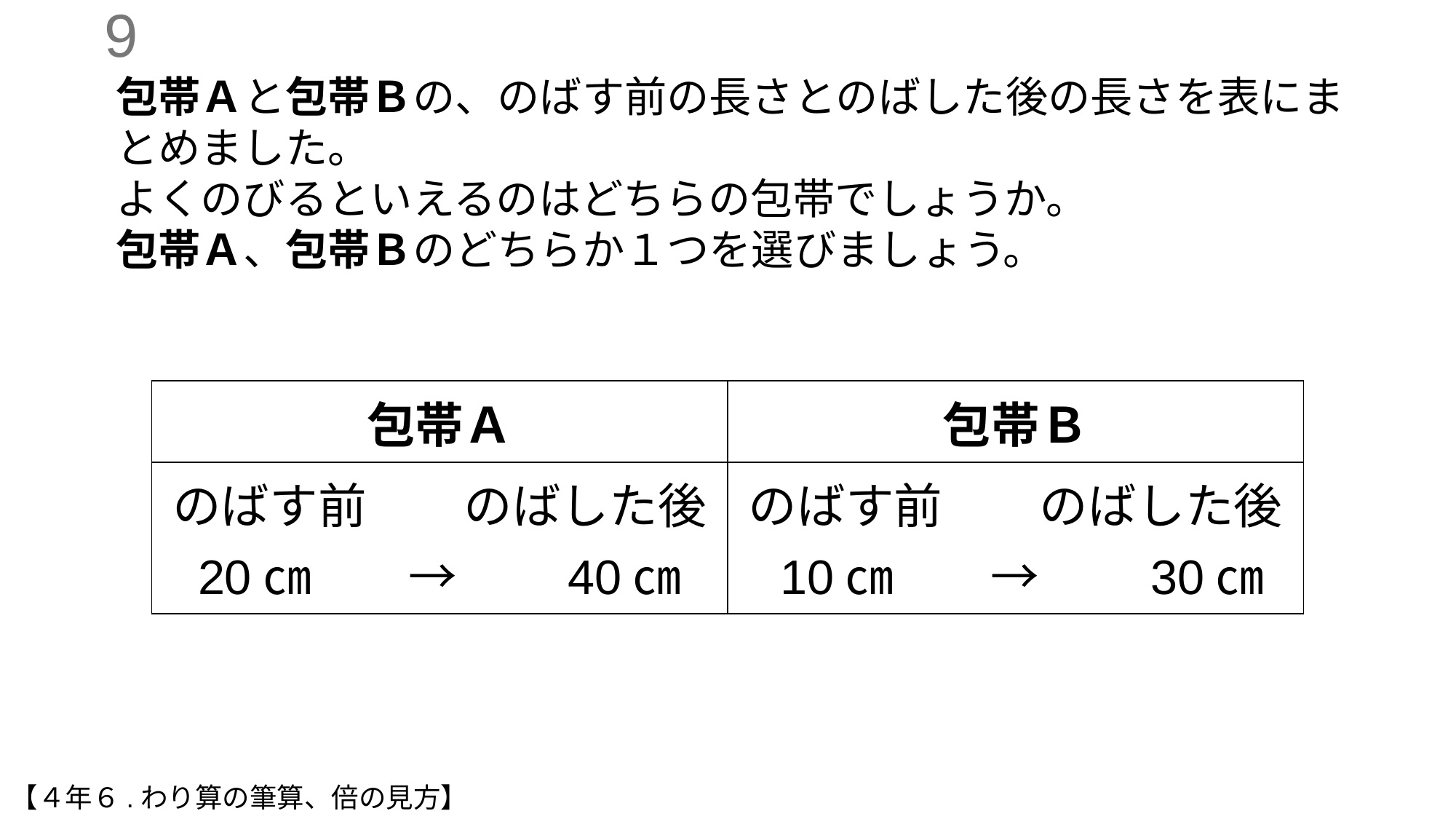

9
包帯Ａと包帯Ｂの、のばす前の長さとのばした後の長さを表にまとめました。
よくのびるといえるのはどちらの包帯でしょうか。
包帯Ａ、包帯Ｂのどちらか１つを選びましょう。
| 包帯Ａ | 包帯Ｂ |
| --- | --- |
| のばす前　　のばした後 20㎝　　→　　40㎝ | のばす前　　のばした後 10㎝　　→　　30㎝ |
【４年６.わり算の筆算、倍の見方】